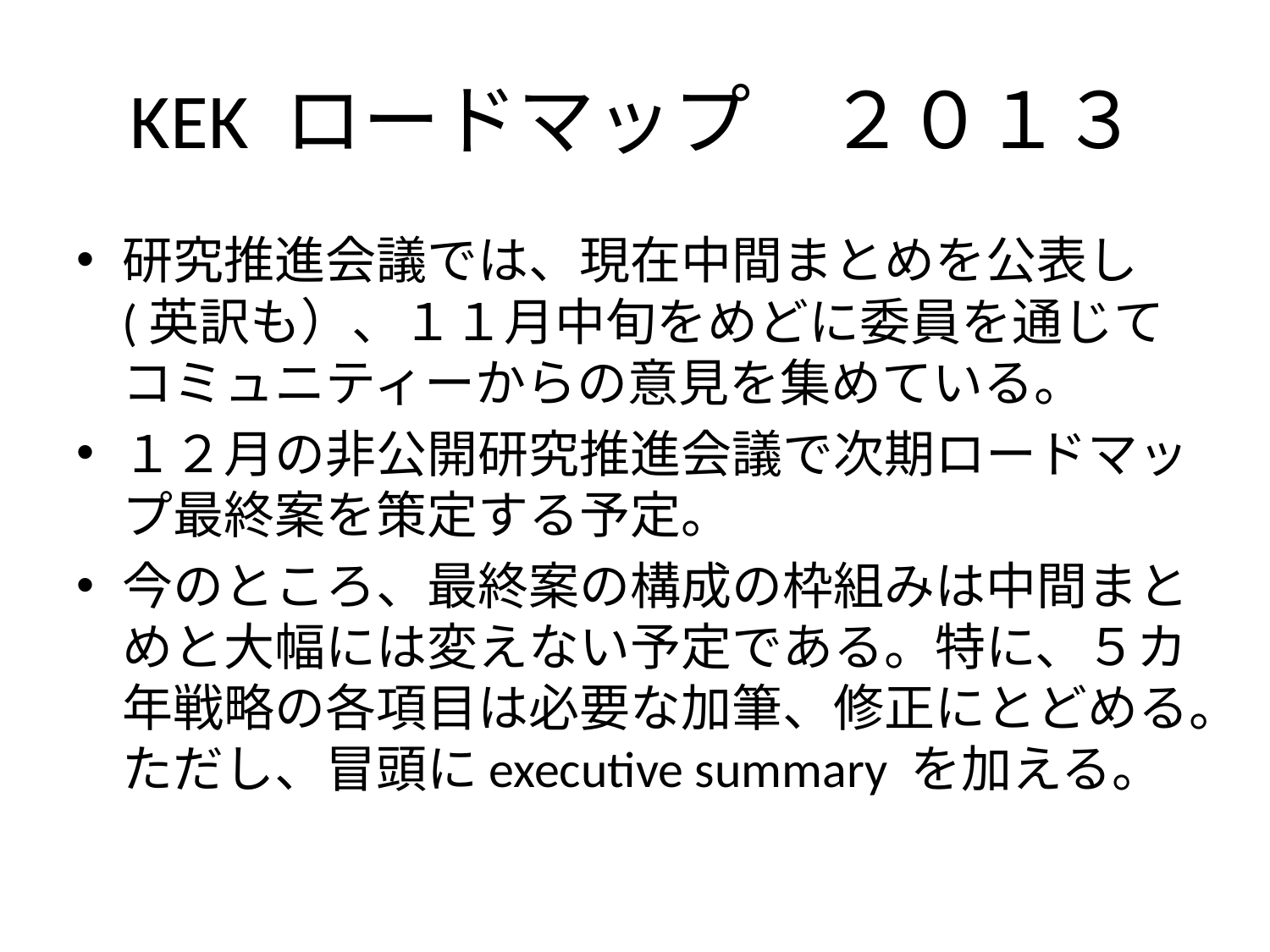

# KEK ロードマップ　２０１３
研究推進会議では、現在中間まとめを公表し(英訳も）、１１月中旬をめどに委員を通じてコミュニティーからの意見を集めている。
１２月の非公開研究推進会議で次期ロードマップ最終案を策定する予定。
今のところ、最終案の構成の枠組みは中間まとめと大幅には変えない予定である。特に、５カ年戦略の各項目は必要な加筆、修正にとどめる。ただし、冒頭にexecutive summary を加える。